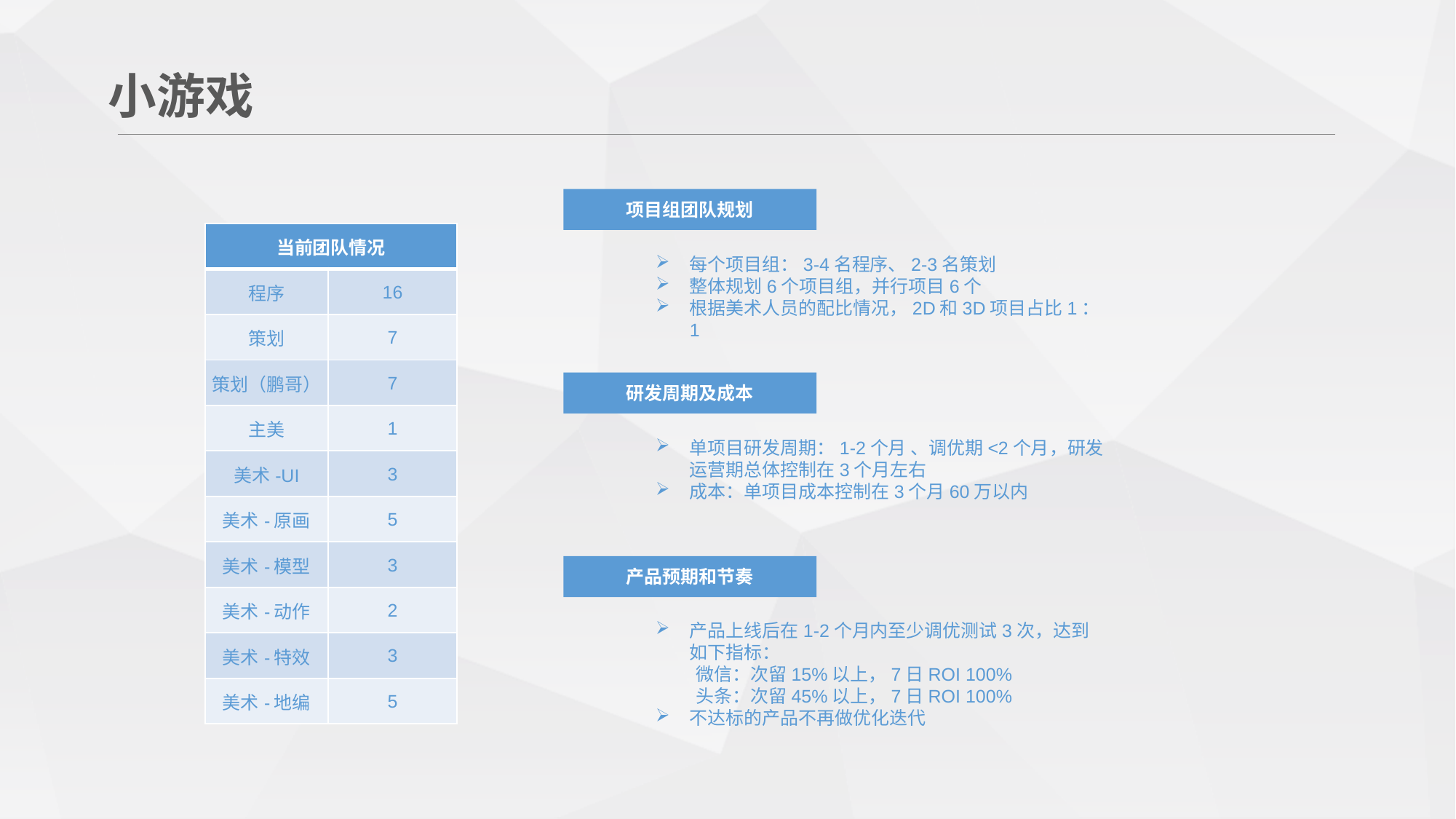

小游戏

项目组团队规划
每个项目组：3-4名程序、2-3名策划
整体规划6个项目组，并行项目6个
根据美术人员的配比情况，2D和3D项目占比1：1
| 当前团队情况 |  |
| --- | --- |
| 程序 | 16 |
| 策划 | 7 |
| 策划（鹏哥） | 7 |
| 主美 | 1 |
| 美术-UI | 3 |
| 美术-原画 | 5 |
| 美术-模型 | 3 |
| 美术-动作 | 2 |
| 美术-特效 | 3 |
| 美术-地编 | 5 |

研发周期及成本
单项目研发周期：1-2个月 、调优期<2个月，研发运营期总体控制在3个月左右
成本：单项目成本控制在3个月60万以内

产品预期和节奏
产品上线后在1-2个月内至少调优测试3次，达到如下指标：
         微信：次留15%以上，7日ROI 100%
         头条：次留45%以上，7日ROI 100%
不达标的产品不再做优化迭代